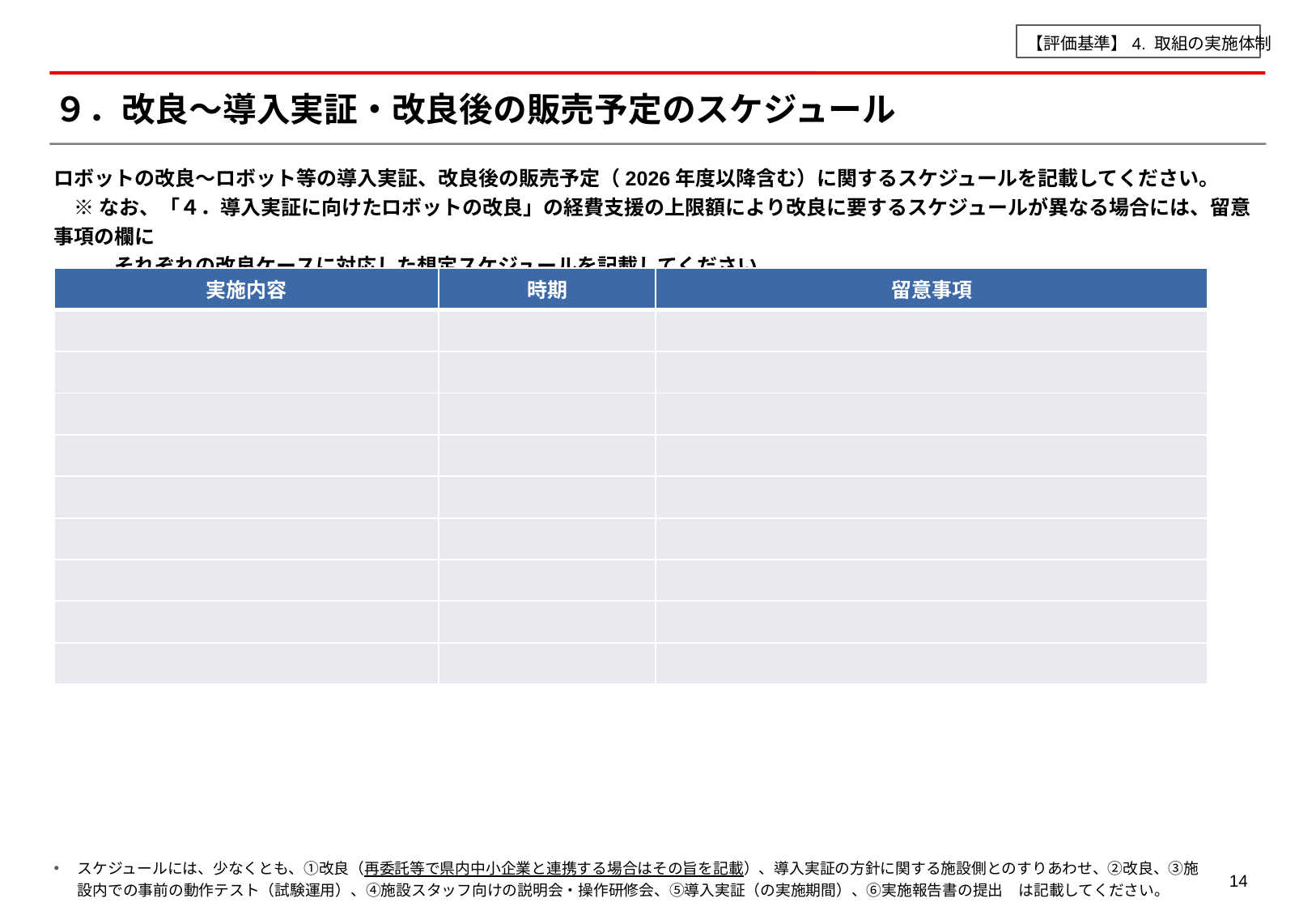

【評価基準】4. 取組の実施体制
# ９．改良～導入実証・改良後の販売予定のスケジュール
ロボットの改良～ロボット等の導入実証、改良後の販売予定（2026年度以降含む）に関するスケジュールを記載してください。
　※ なお、「４．導入実証に向けたロボットの改良」の経費支援の上限額により改良に要するスケジュールが異なる場合には、留意事項の欄に
　　　それぞれの改良ケースに対応した想定スケジュールを記載してください。

| 実施内容 | 時期 | 留意事項 |
| --- | --- | --- |
|  |  |  |
|  |  |  |
|  |  |  |
|  |  |  |
|  |  |  |
|  |  |  |
|  |  |  |
|  |  |  |
|  |  |  |
スケジュールには、少なくとも、①改良（再委託等で県内中小企業と連携する場合はその旨を記載）、導入実証の方針に関する施設側とのすりあわせ、②改良、③施設内での事前の動作テスト（試験運用）、④施設スタッフ向けの説明会・操作研修会、⑤導入実証（の実施期間）、⑥実施報告書の提出　は記載してください。